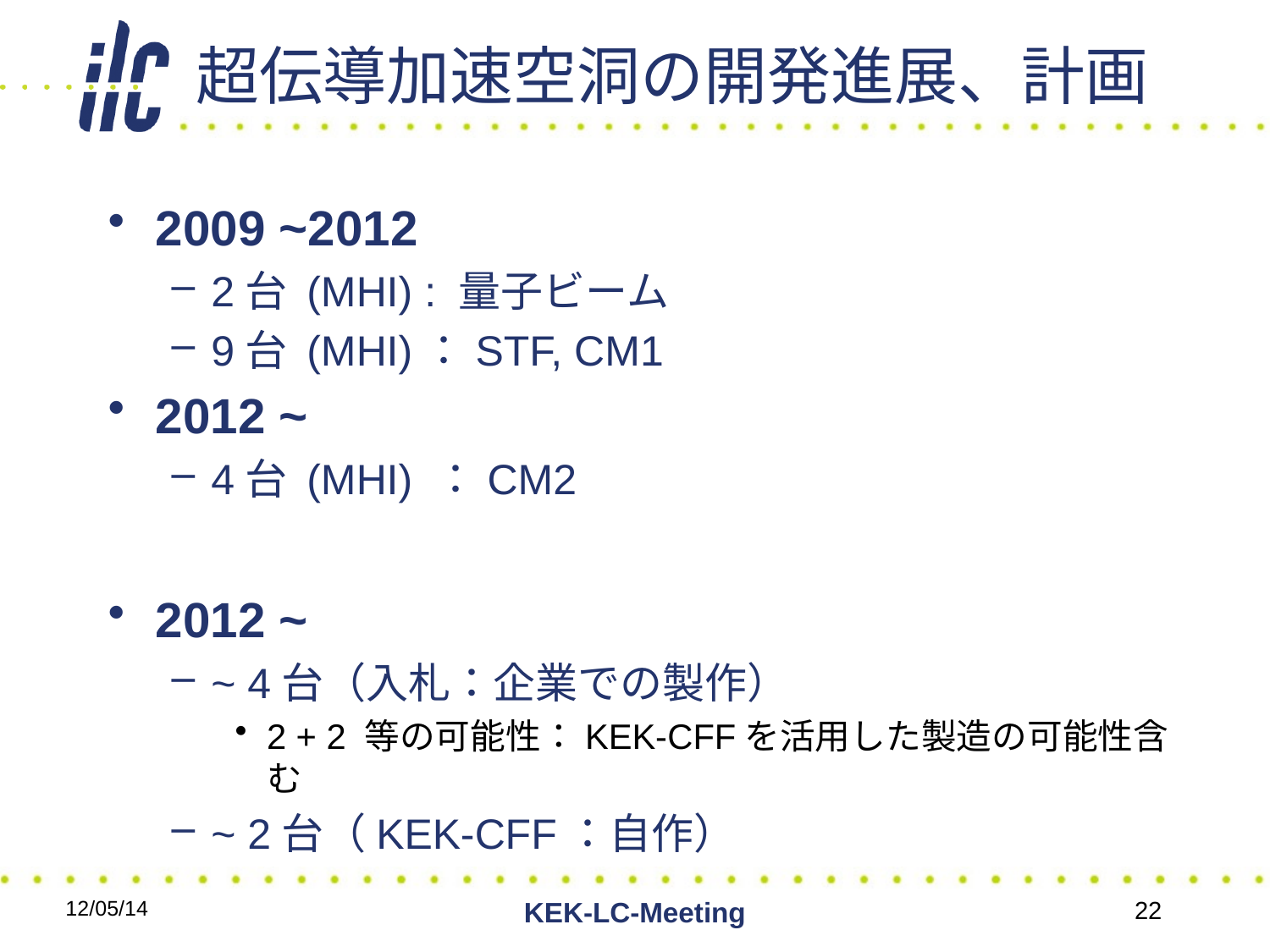

# 超伝導加速空洞の開発進展、計画
2009 ~2012
2台 (MHI) : 量子ビーム
9台 (MHI)：STF, CM1
2012 ~
4台 (MHI) ：CM2

2012 ~
~ 4台（入札：企業での製作）
2 + 2 等の可能性：KEK-CFFを活用した製造の可能性含む
~ 2台（KEK-CFF：自作）
12/05/14
KEK-LC-Meeting
22